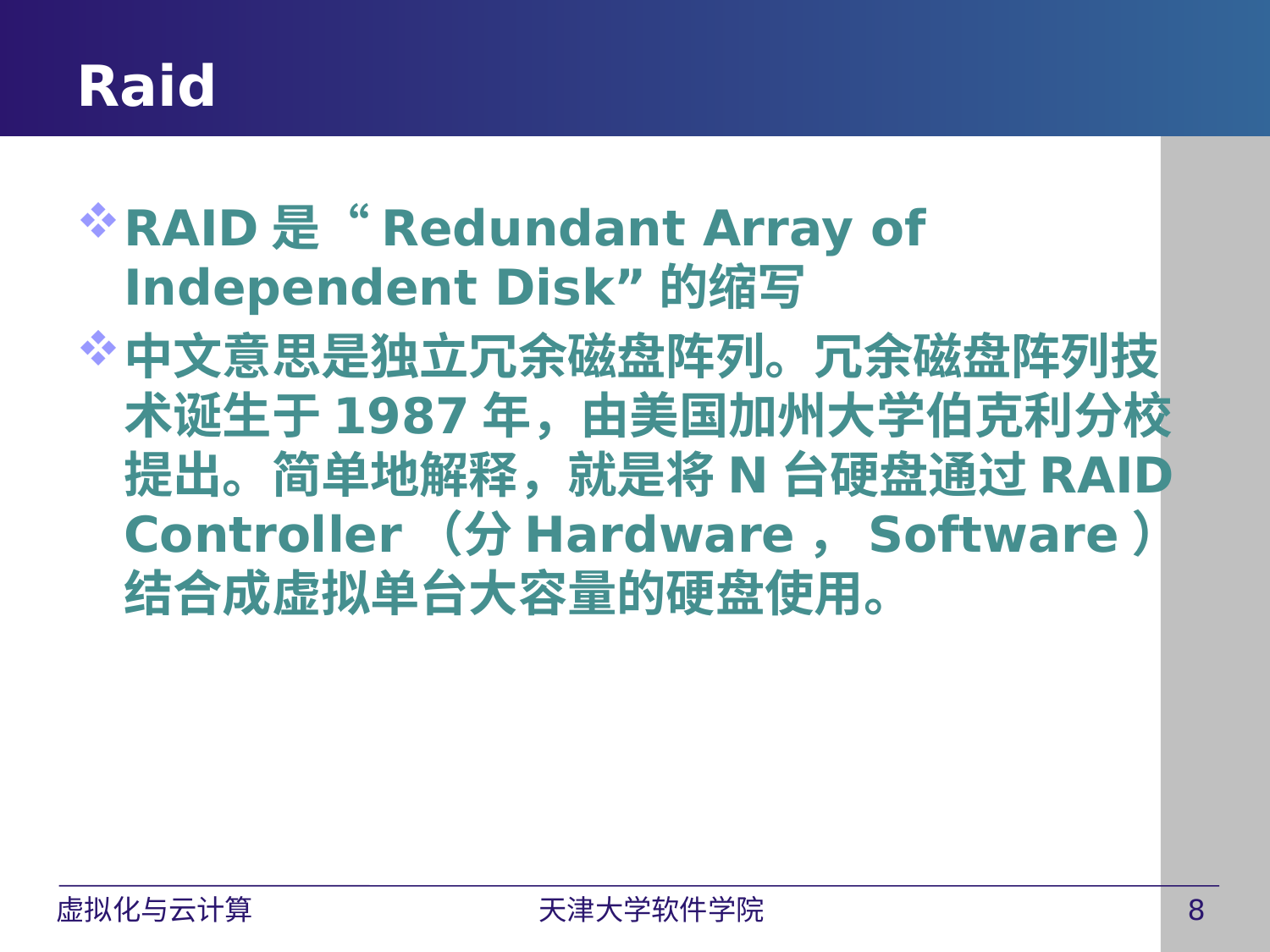

# Raid
RAID是“Redundant Array of Independent Disk”的缩写
中文意思是独立冗余磁盘阵列。冗余磁盘阵列技术诞生于1987年，由美国加州大学伯克利分校提出。简单地解释，就是将N台硬盘通过RAID Controller（分Hardware，Software）结合成虚拟单台大容量的硬盘使用。